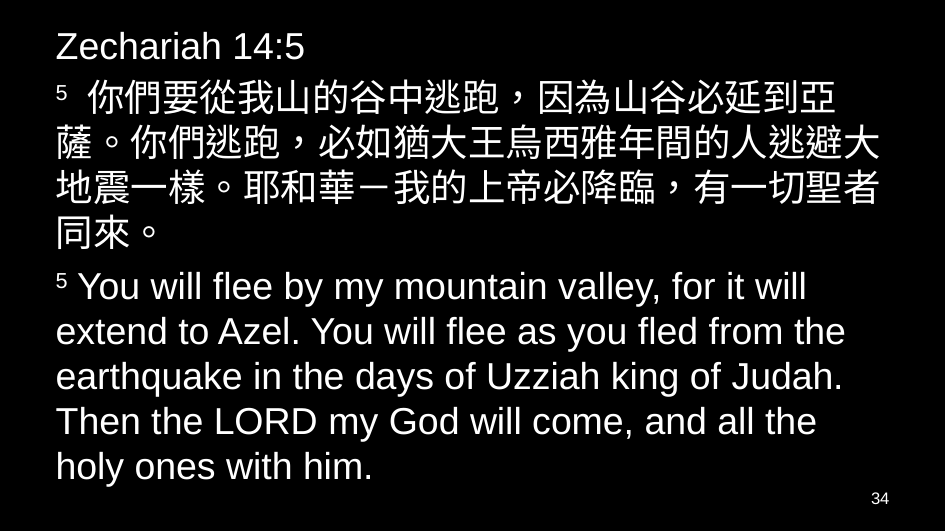

Zechariah 14:5
5 你們要從我山的谷中逃跑，因為山谷必延到亞薩。你們逃跑，必如猶大王烏西雅年間的人逃避大地震一樣。耶和華－我的上帝必降臨，有一切聖者同來。
5 You will flee by my mountain valley, for it will extend to Azel. You will flee as you fled from the earthquake in the days of Uzziah king of Judah. Then the Lord my God will come, and all the holy ones with him.
34